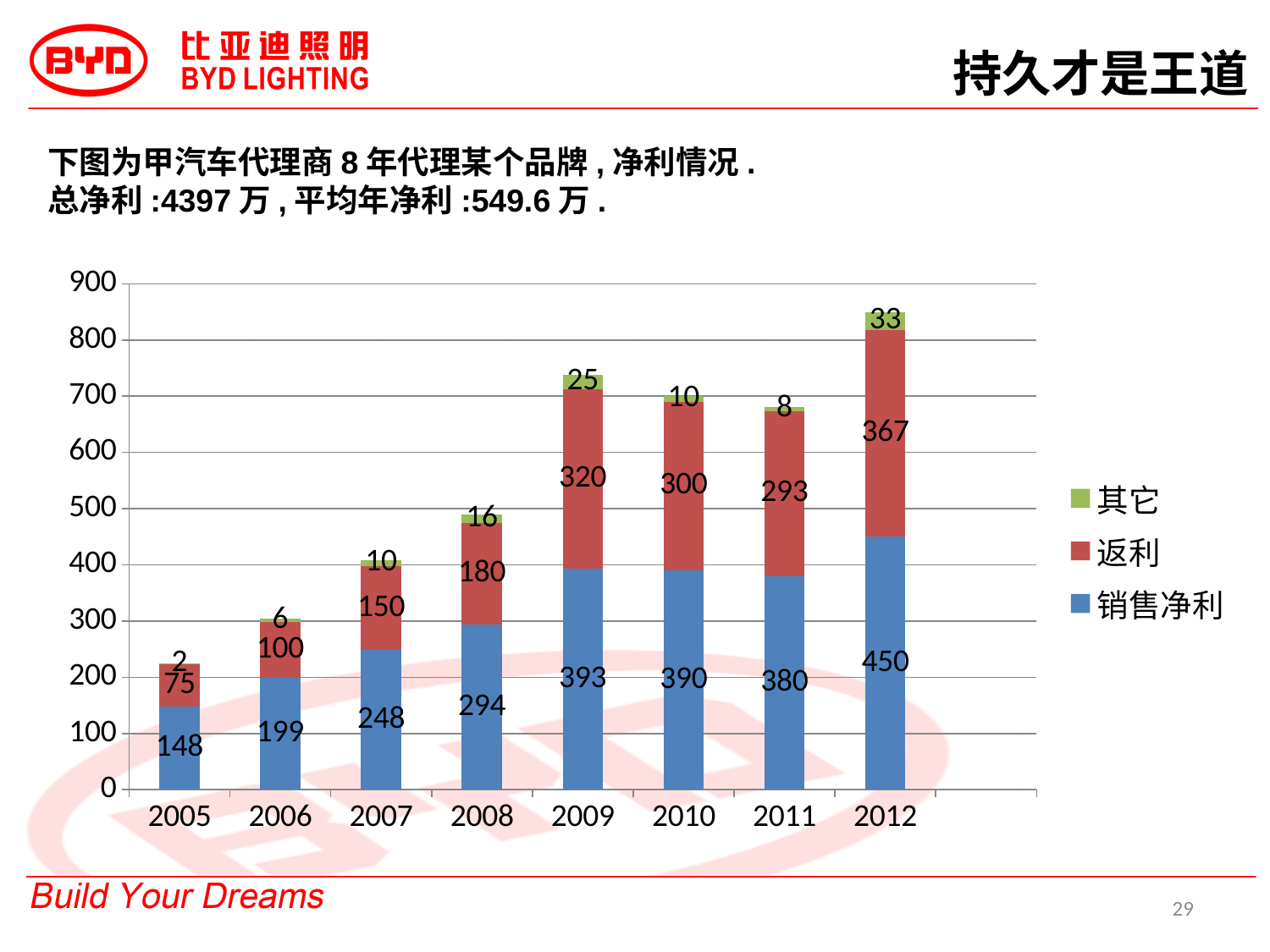

持久才是王道
下图为甲汽车代理商8年代理某个品牌,净利情况.
总净利:4397万,平均年净利:549.6万.

### Chart

| Category | 销售净利 | 返利 | 其它 |
|---|---|---|---|
| 2005 | 148.0 | 75.0 | 2.0 |
| 2006 | 199.0 | 100.0 | 6.0 |
| 2007 | 248.0 | 150.0 | 10.0 |
| 2008 | 294.0 | 180.0 | 16.0 |
| 2009 | 393.0 | 320.0 | 25.0 |
| 2010 | 390.0 | 300.0 | 10.0 |
| 2011 | 380.0 | 293.0 | 8.0 |
| 2012 | 450.0 | 367.0 | 33.0 |
|  | None | None | None |
29